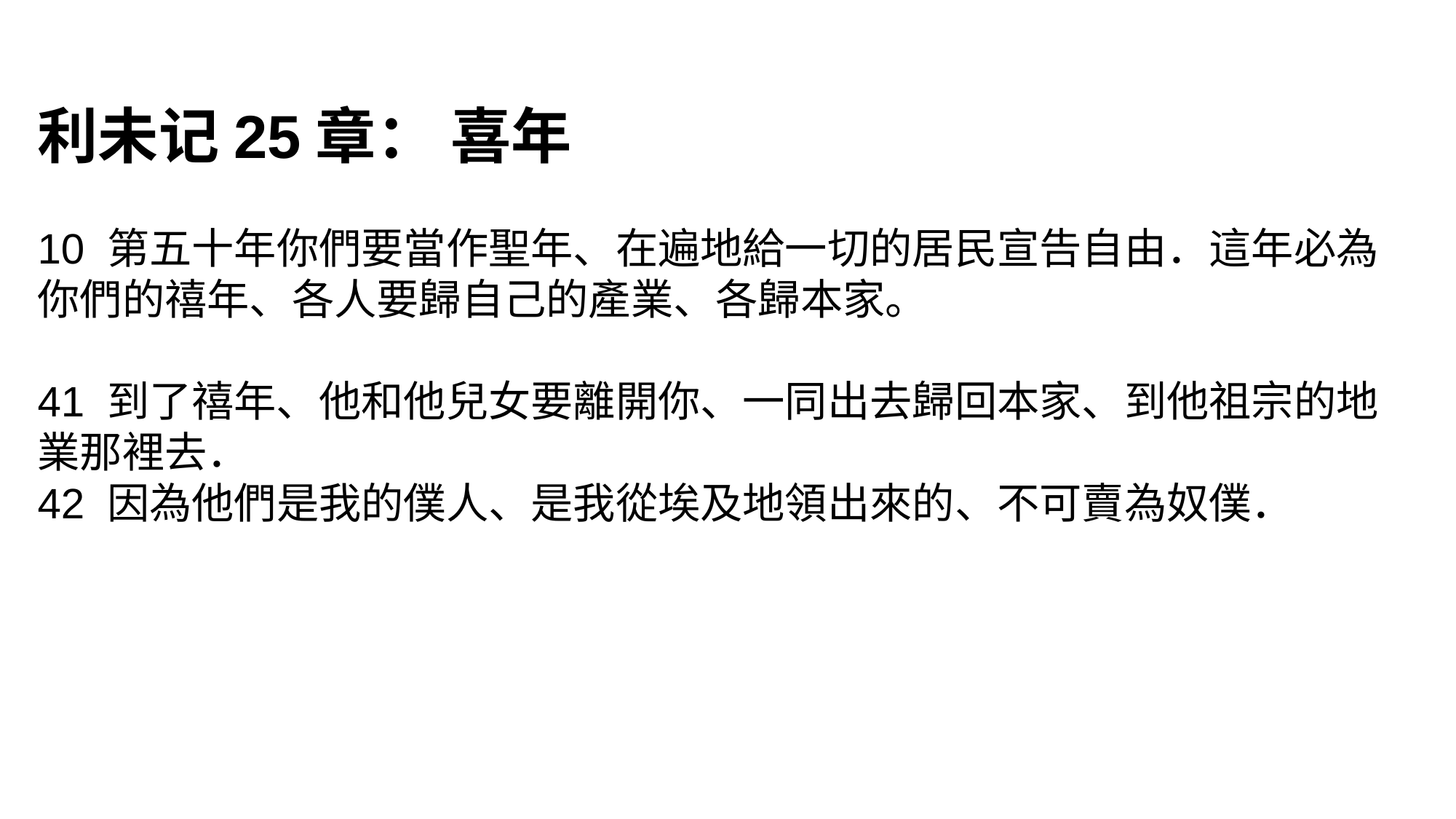

利未记25章： 喜年

10 第五十年你們要當作聖年、在遍地給一切的居民宣告自由．這年必為你們的禧年、各人要歸自己的產業、各歸本家。

41 到了禧年、他和他兒女要離開你、一同出去歸回本家、到他祖宗的地業那裡去．
42 因為他們是我的僕人、是我從埃及地領出來的、不可賣為奴僕．